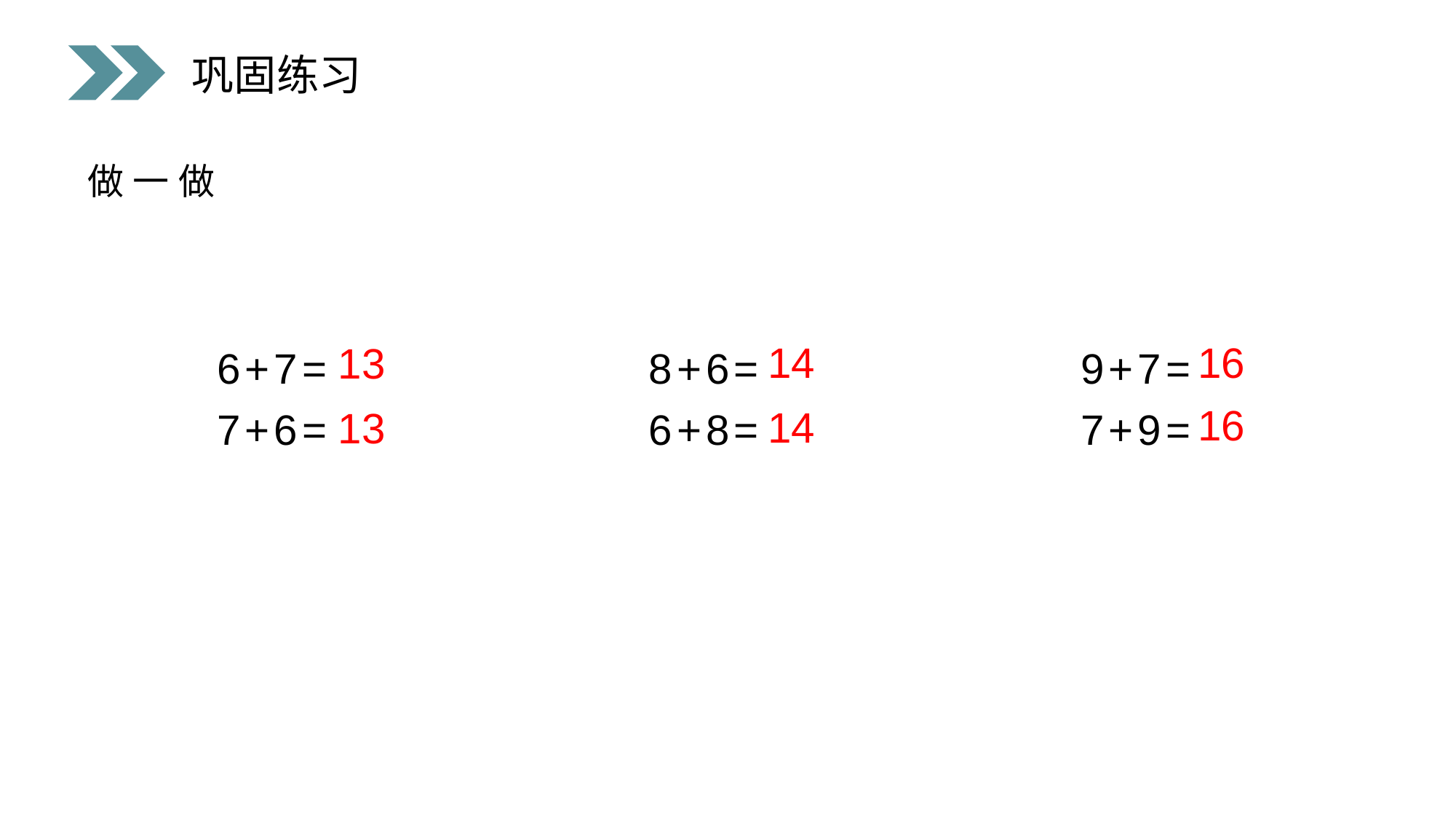

巩固练习
 做一做
 6+7=
 7+6=
 8+6=
 6+8=
 9+7=
 7+9=
16
14
13
16
14
13